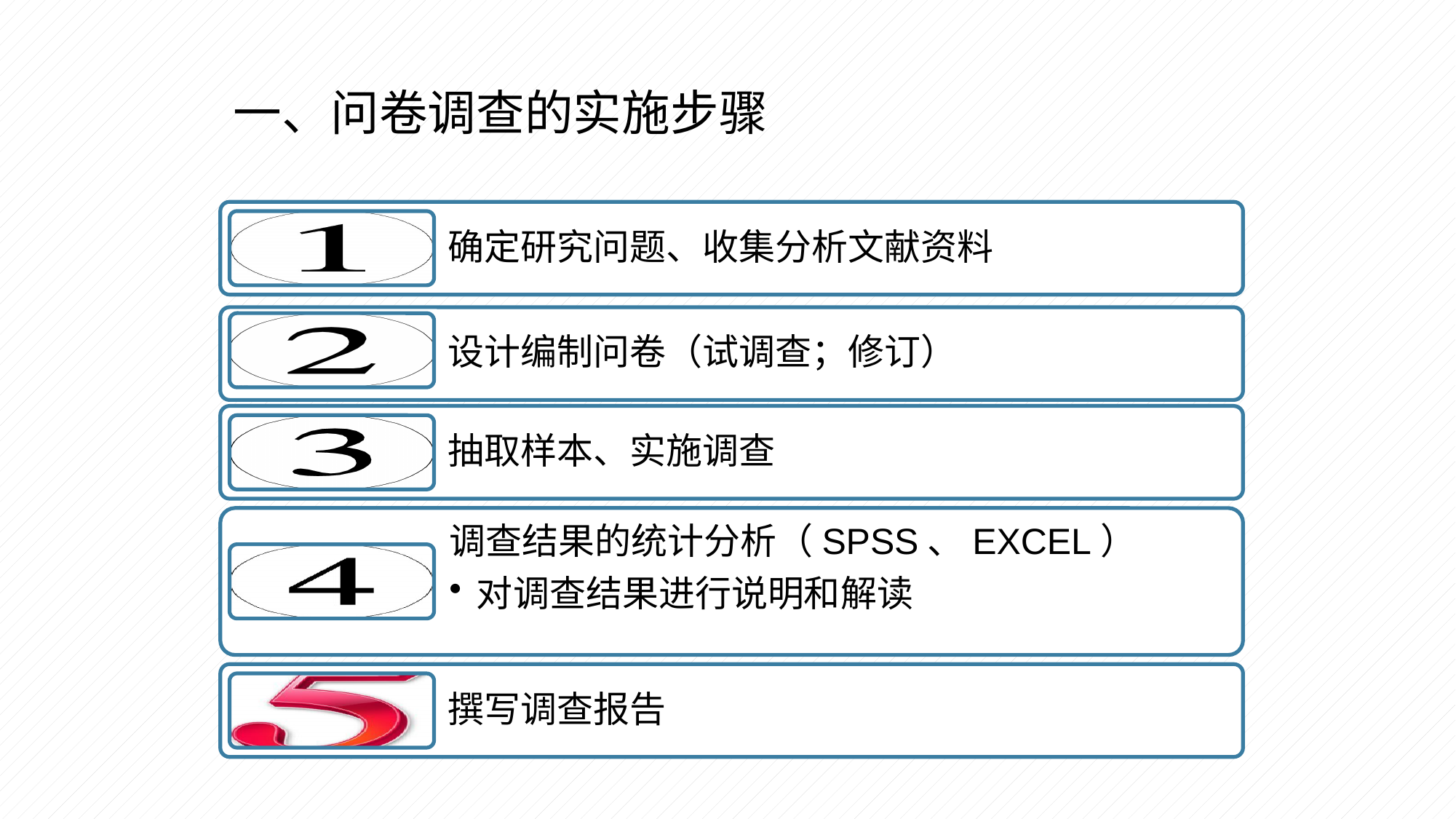

一、问卷调查的实施步骤
确定研究问题、收集分析文献资料
设计编制问卷（试调查；修订）
抽取样本、实施调查
调查结果的统计分析（SPSS、EXCEL）
对调查结果进行说明和解读
撰写调查报告